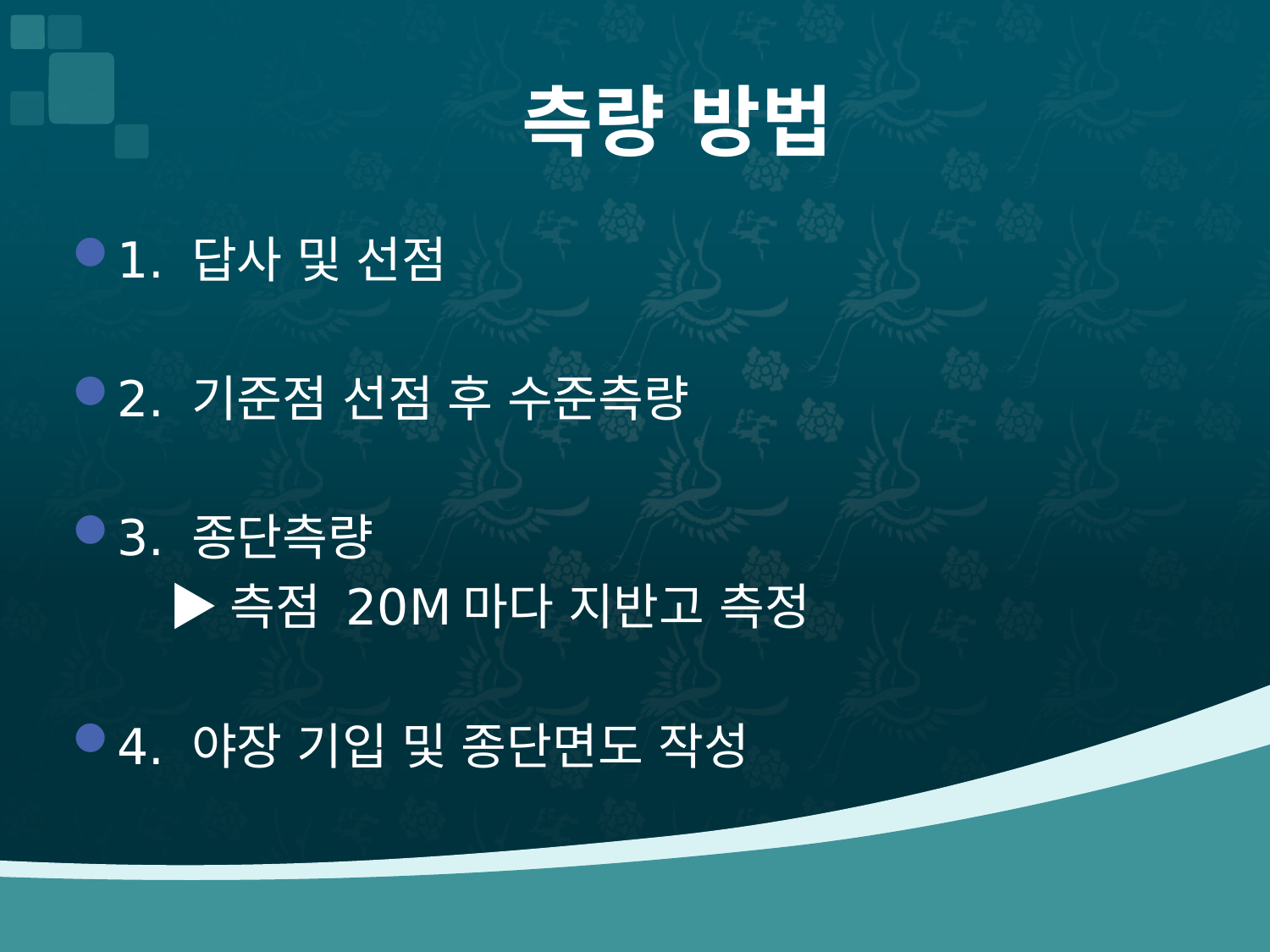

# 측량 방법
1. 답사 및 선점

2. 기준점 선점 후 수준측량

3. 종단측량
       ▶측점 20M마다 지반고 측정

4. 야장 기입 및 종단면도 작성